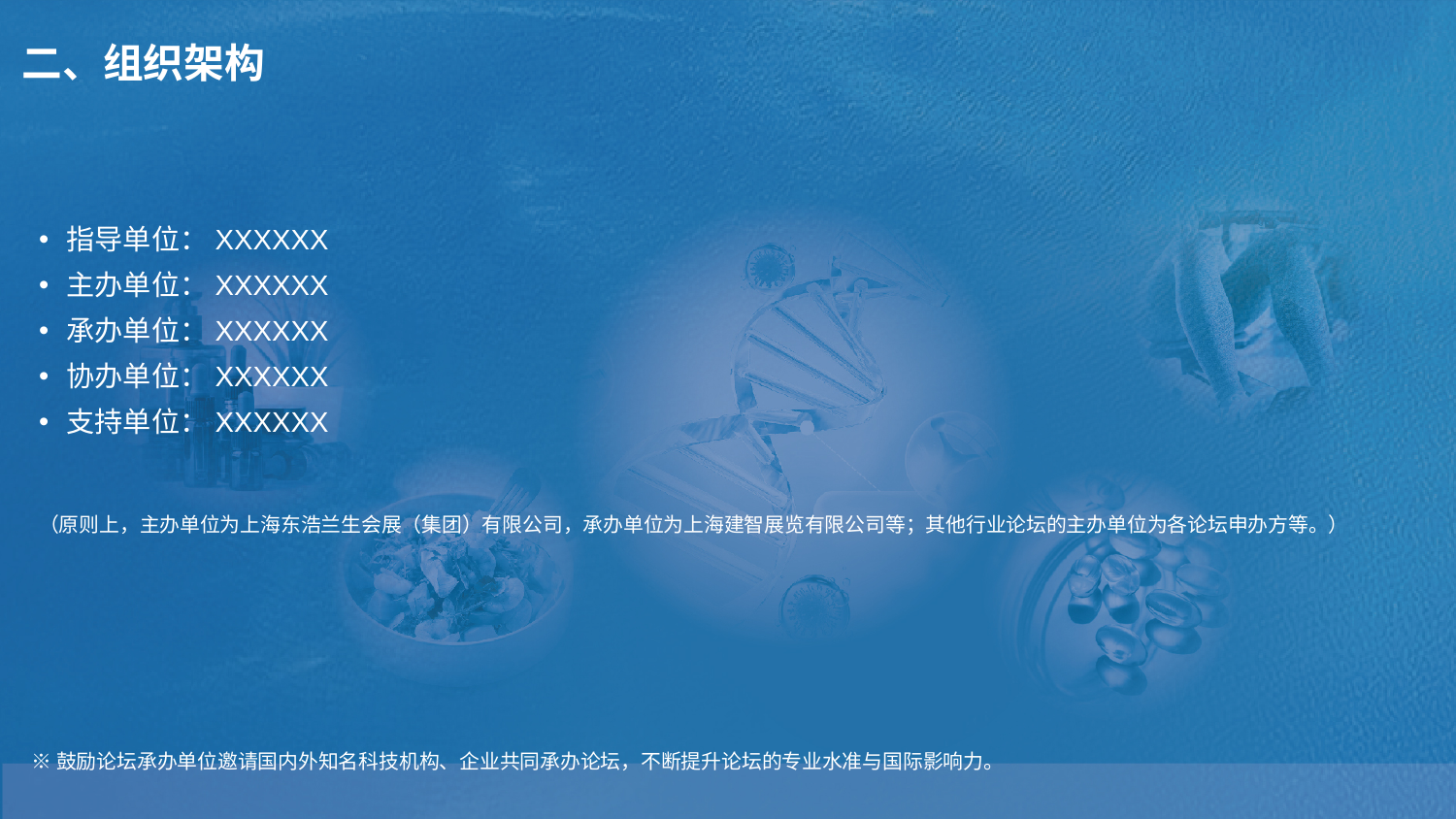

二、组织架构

指导单位：XXXXXX
主办单位：XXXXXX
承办单位：XXXXXX
协办单位：XXXXXX
支持单位：XXXXXX

（原则上，主办单位为上海东浩兰生会展（集团）有限公司，承办单位为上海建智展览有限公司等；其他行业论坛的主办单位为各论坛申办方等。）
※鼓励论坛承办单位邀请国内外知名科技机构、企业共同承办论坛，不断提升论坛的专业水准与国际影响力。